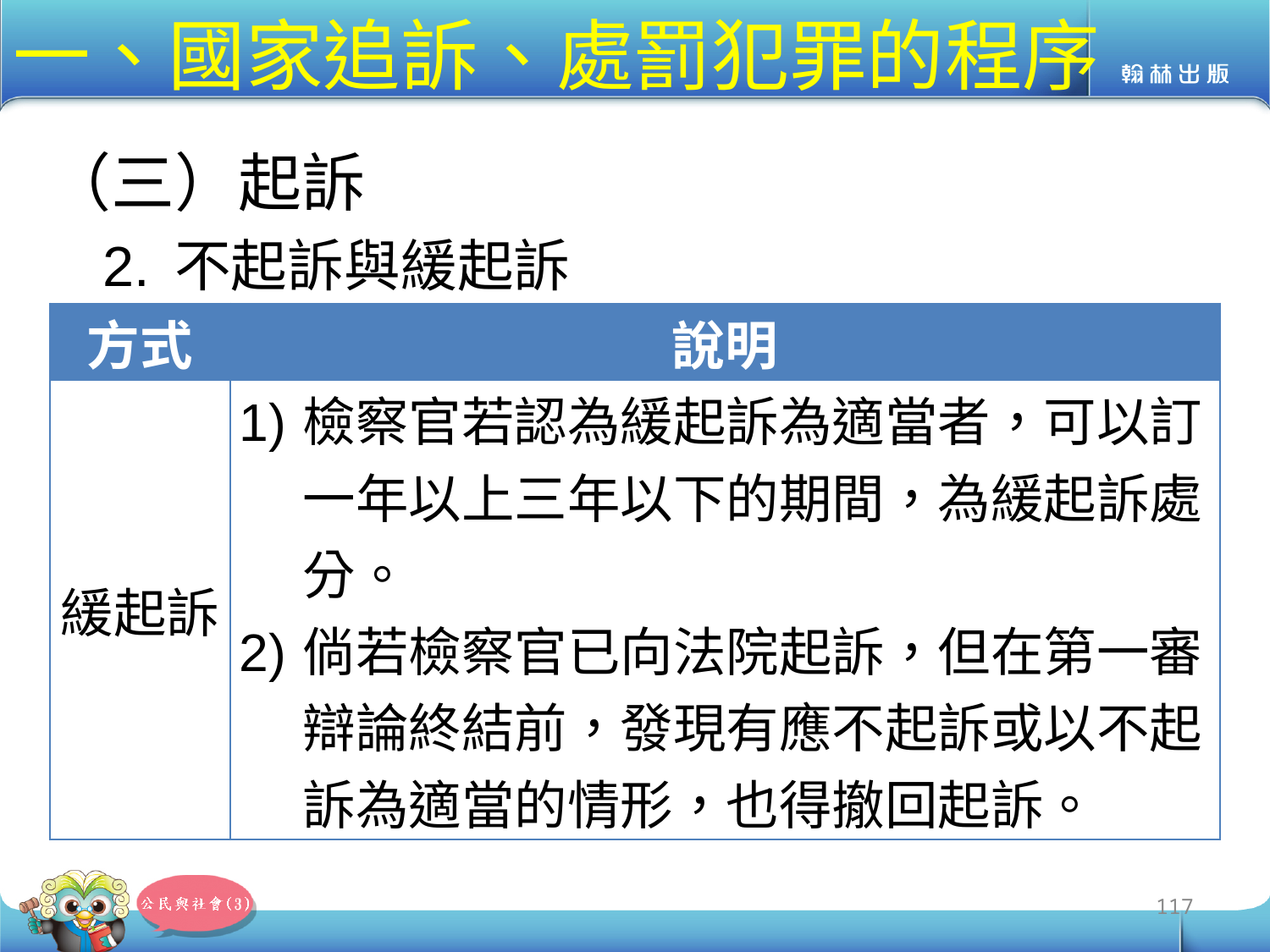

# 一、國家追訴、處罰犯罪的程序
（三）起訴
不起訴與緩起訴

| 方式 | 說明 |
| --- | --- |
| 緩起訴 | 檢察官若認為緩起訴為適當者，可以訂一年以上三年以下的期間，為緩起訴處分。 倘若檢察官已向法院起訴，但在第一審辯論終結前，發現有應不起訴或以不起訴為適當的情形，也得撤回起訴。 |
117